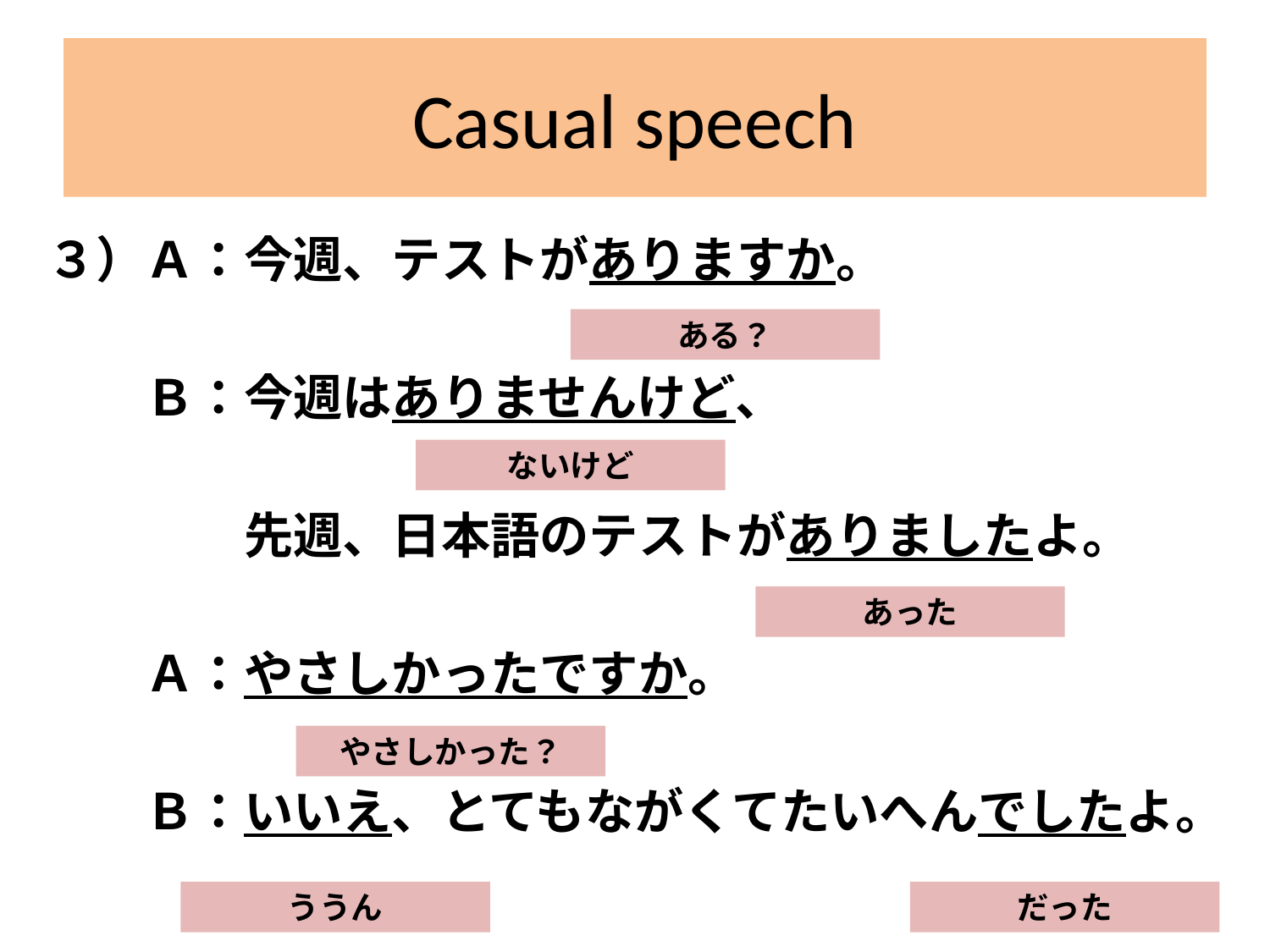

# Casual speech
３）Ａ：今週、テストがありますか。

　　Ｂ：今週はありませんけど、

　　　　先週、日本語のテストがありましたよ。

　　Ａ：やさしかったですか。

　　Ｂ：いいえ、とてもながくてたいへんでしたよ。
ある？
ないけど
あった
やさしかった？
ううん
だった
5